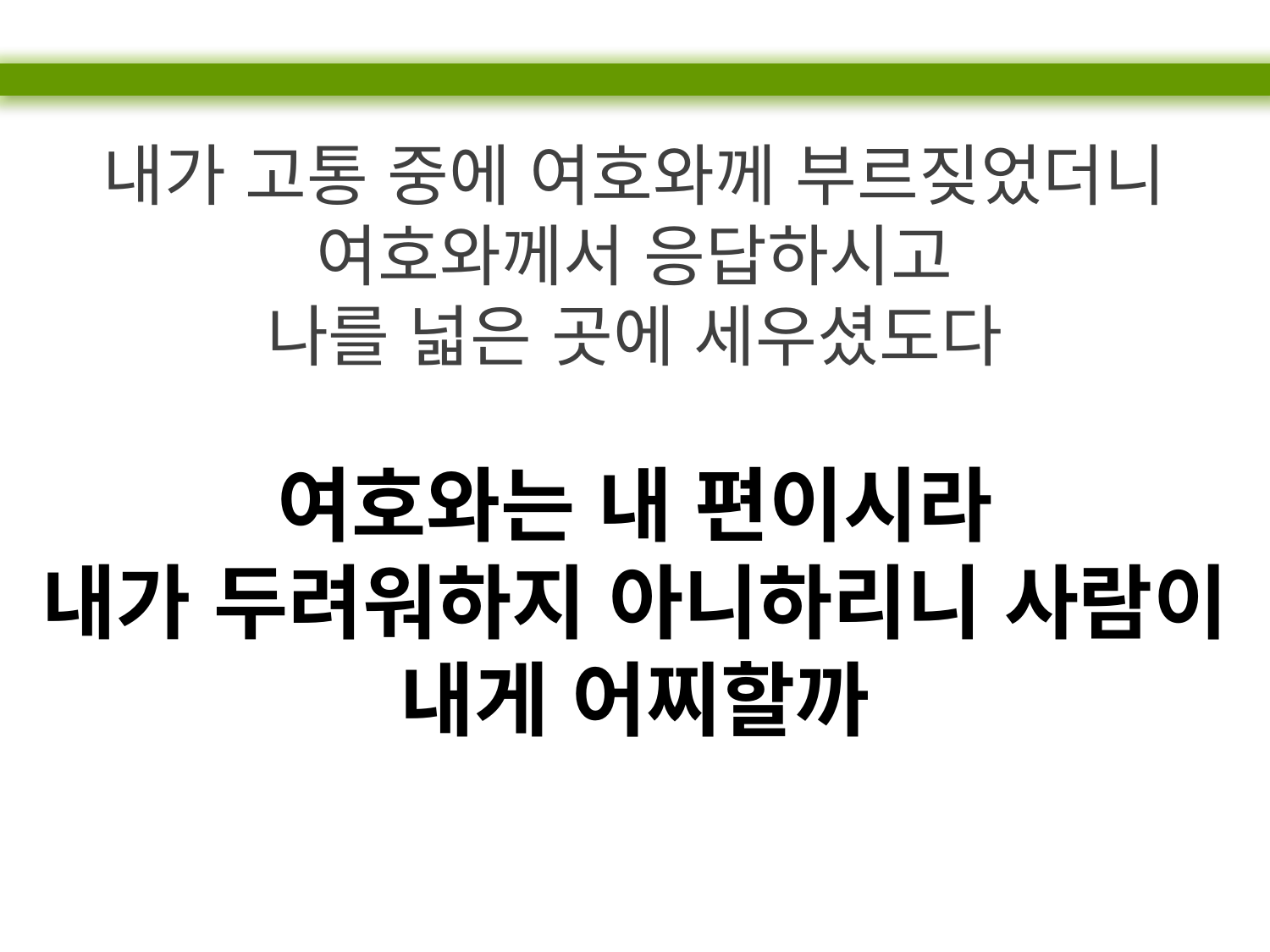

내가 고통 중에 여호와께 부르짖었더니
여호와께서 응답하시고
나를 넓은 곳에 세우셨도다
여호와는 내 편이시라
내가 두려워하지 아니하리니 사람이 내게 어찌할까